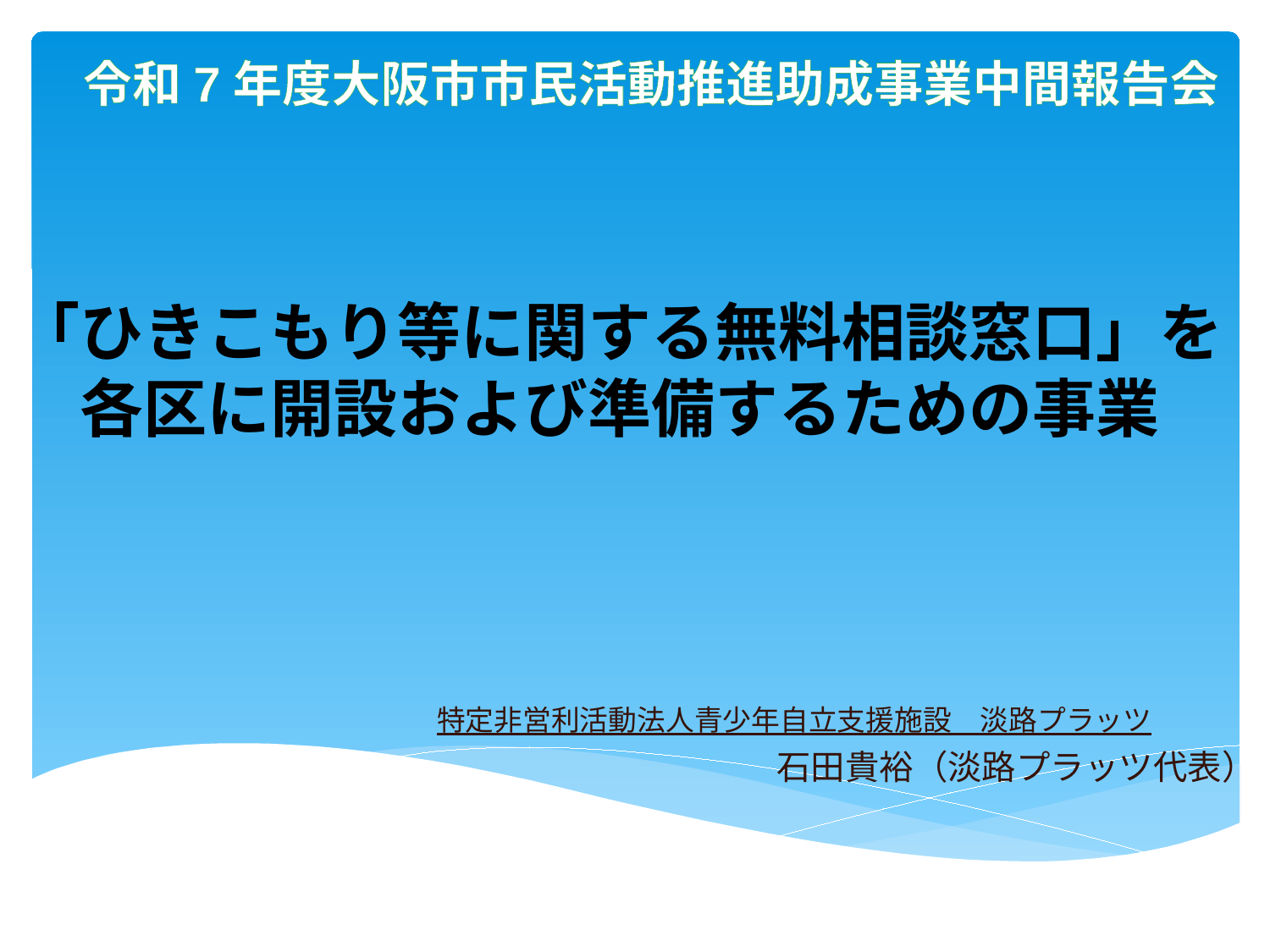

令和7年度大阪市市民活動推進助成事業中間報告会

「ひきこもり等に関する無料相談窓口」を
各区に開設および準備するための事業

特定非営利活動法人青少年自立支援施設　淡路プラッツ
　　　　　　　　　　　　　石田貴裕（淡路プラッツ代表）